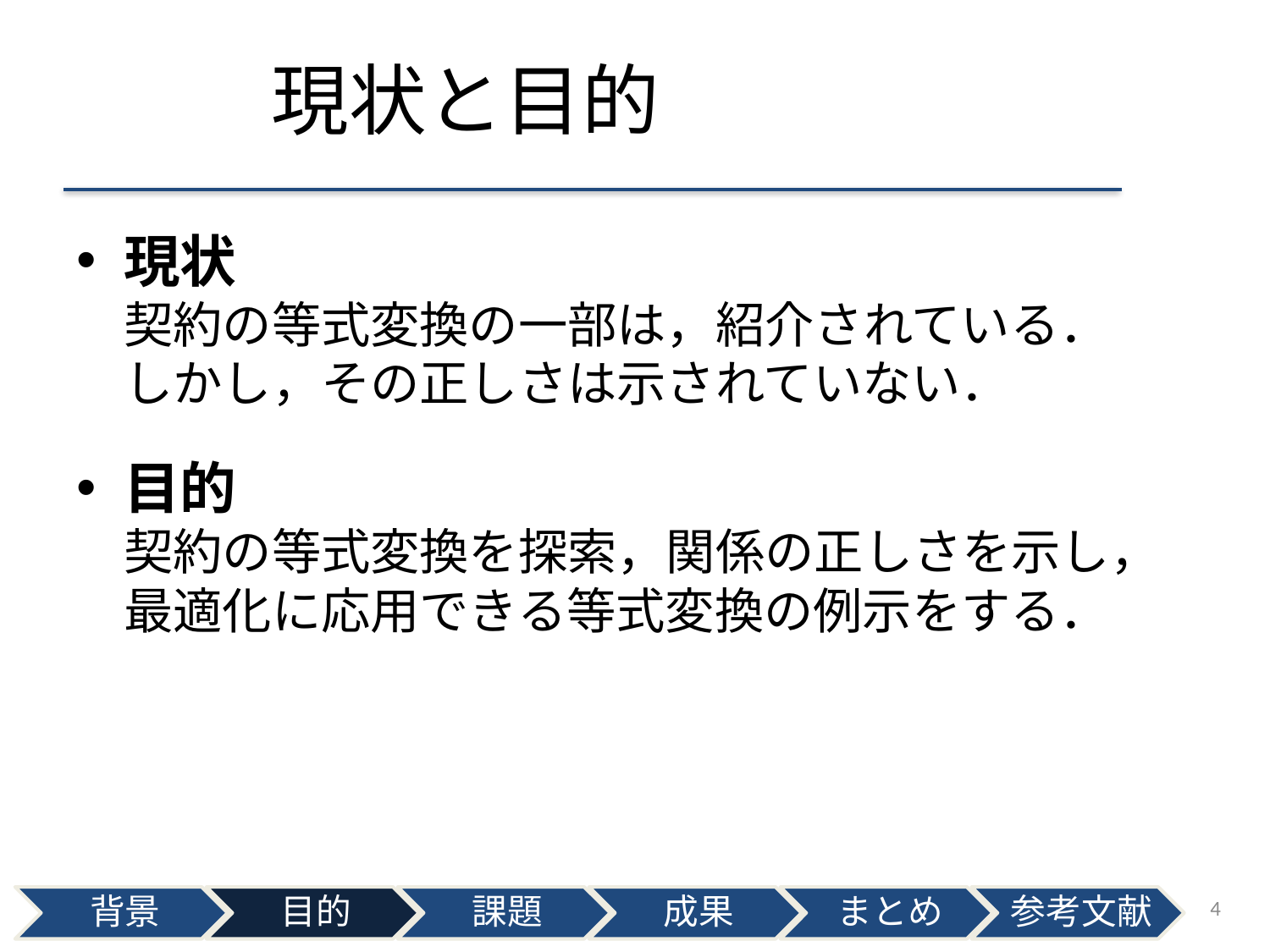

# 現状と目的
現状
契約の等式変換の一部は，紹介されている．
しかし，その正しさは示されていない．
目的
契約の等式変換を探索，関係の正しさを示し，
最適化に応用できる等式変換の例示をする．
4
背景
目的
課題
成果
まとめ
参考文献